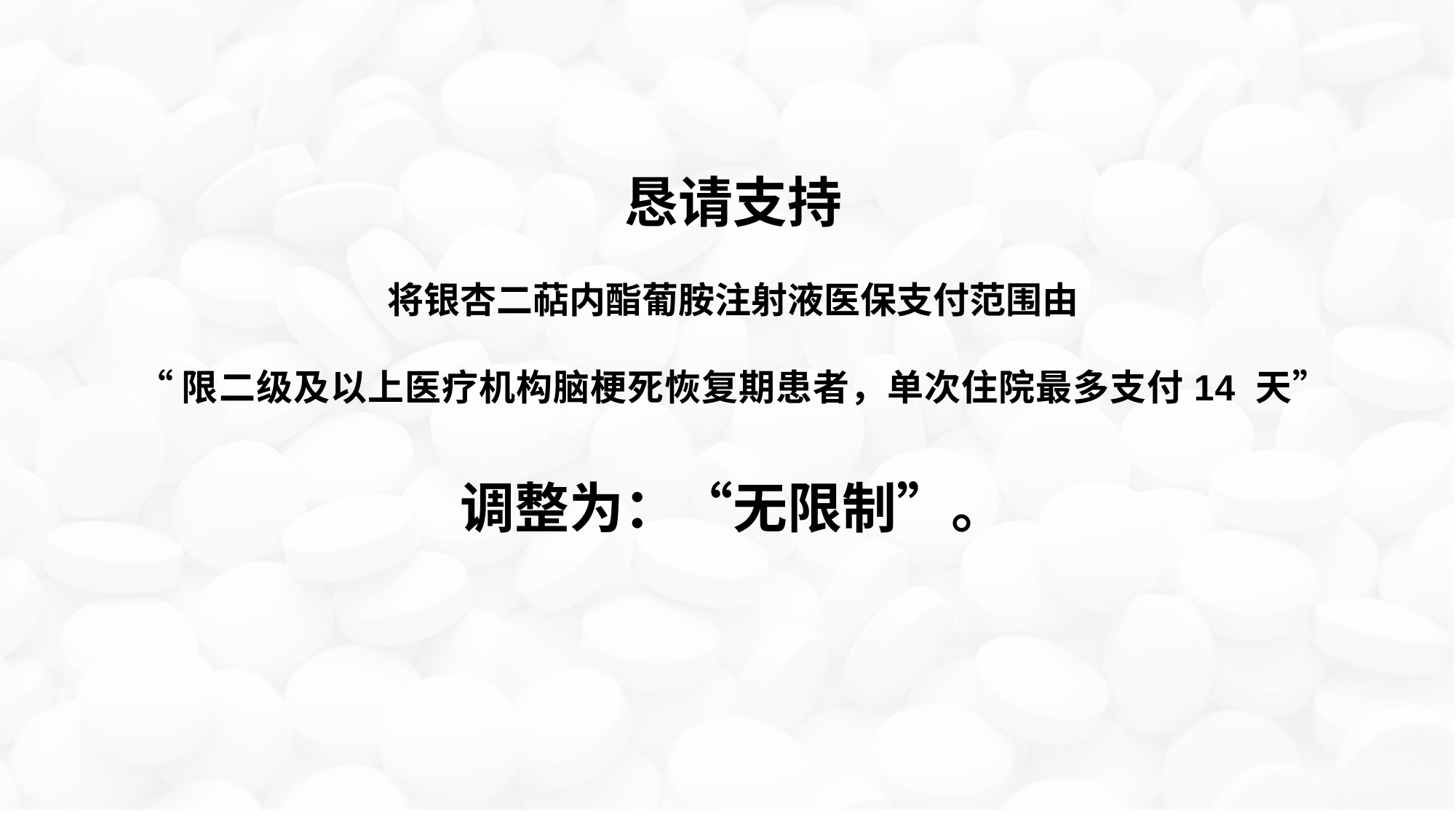

恳请支持
将银杏二萜内酯葡胺注射液医保支付范围由
“限二级及以上医疗机构脑梗死恢复期患者，单次住院最多支付14 天”
调整为：“无限制”。